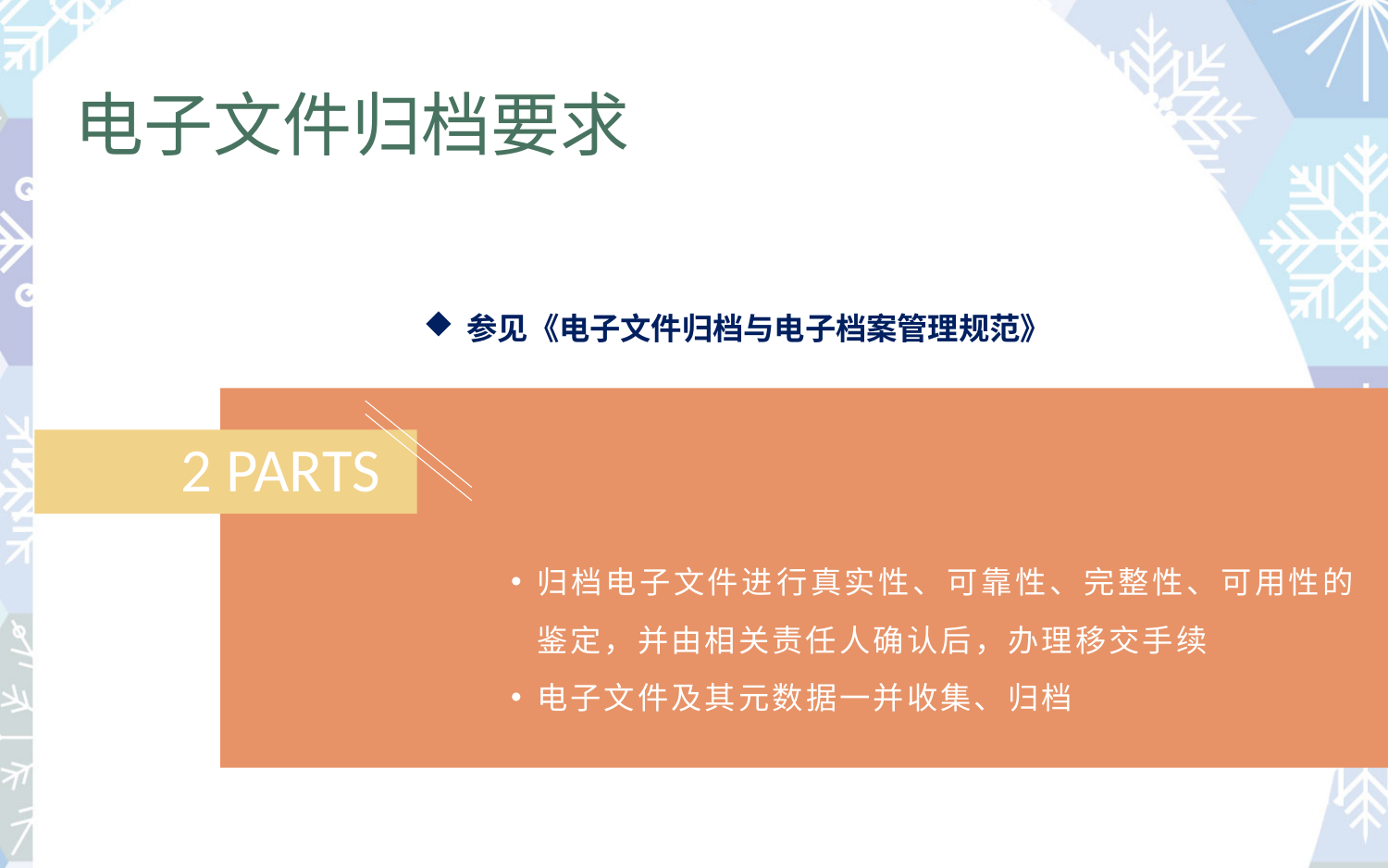

电子文件归档要求
参见《电子文件归档与电子档案管理规范》

2 Parts

归档电子文件进行真实性、可靠性、完整性、可用性的鉴定，并由相关责任人确认后，办理移交手续
电子文件及其元数据一并收集、归档